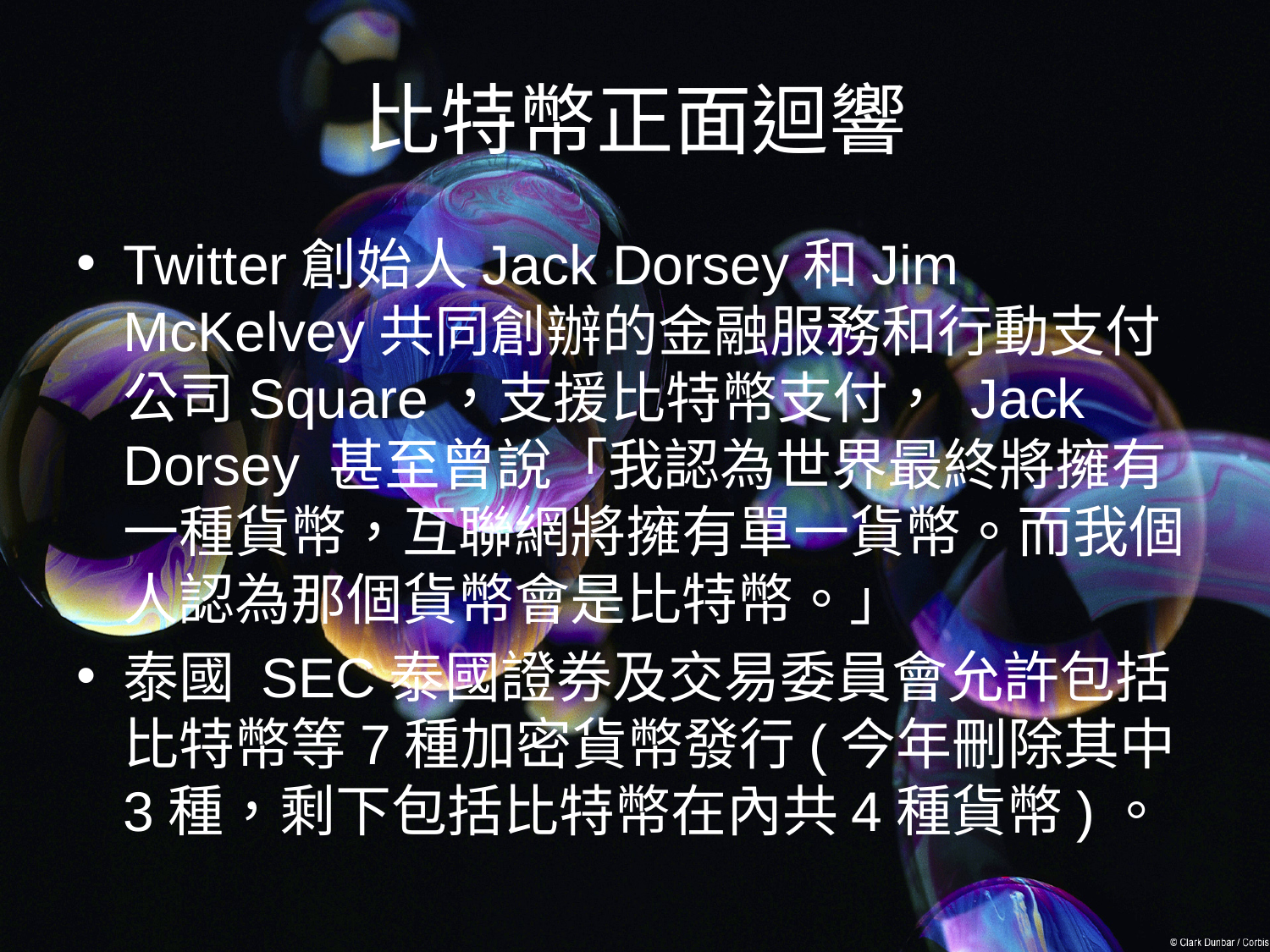

# 比特幣正面迴響
Twitter創始人Jack Dorsey和Jim McKelvey共同創辦的金融服務和行動支付公司Square，支援比特幣支付， Jack Dorsey 甚至曾說「我認為世界最終將擁有一種貨幣，互聯網將擁有單一貨幣。而我個人認為那個貨幣會是比特幣。」
泰國 SEC泰國證券及交易委員會允許包括比特幣等7種加密貨幣發行(今年刪除其中3種，剩下包括比特幣在內共4種貨幣)。